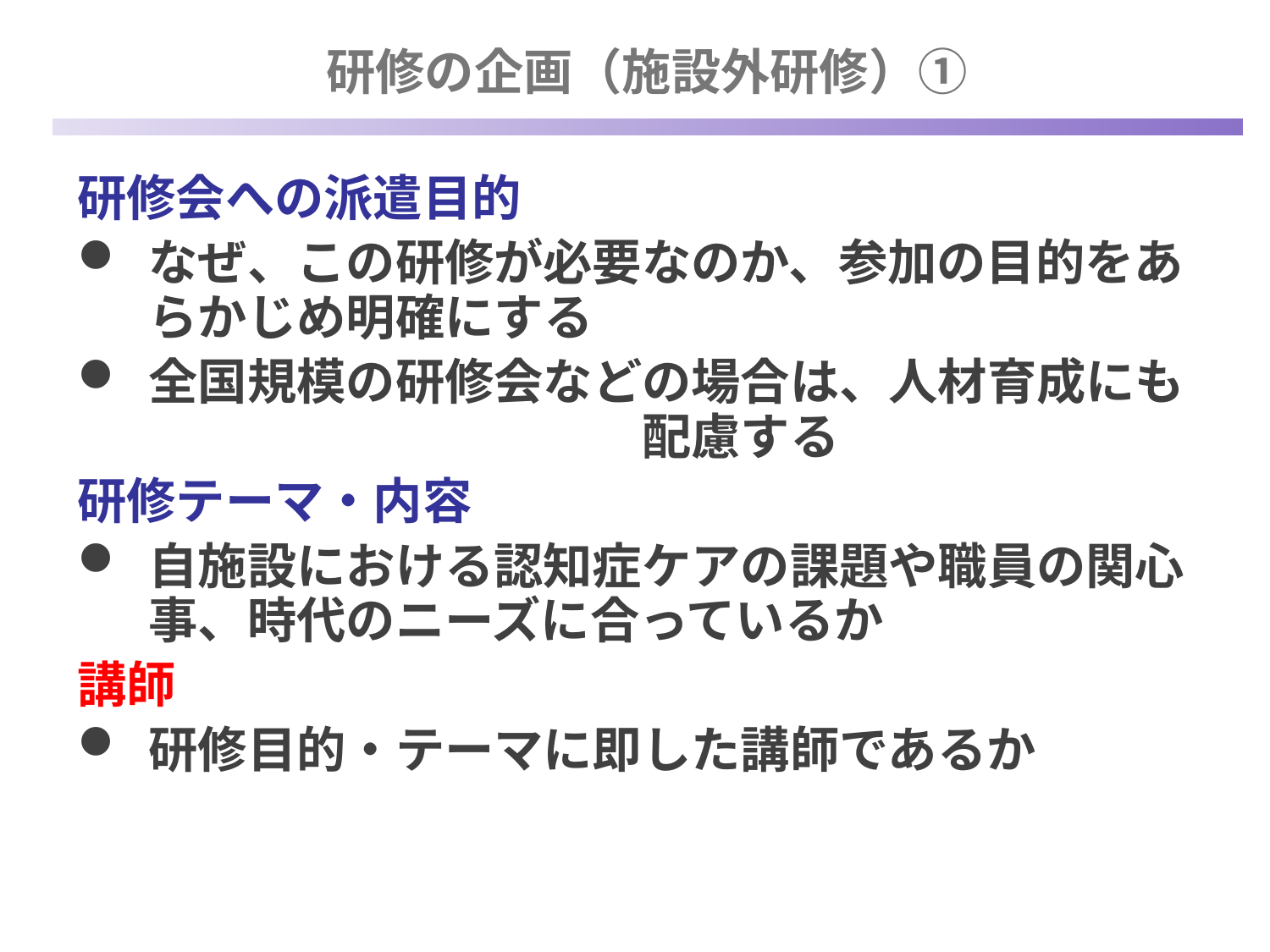

研修の企画（施設外研修）①

研修会への派遣目的
なぜ、この研修が必要なのか、参加の目的をあらかじめ明確にする
全国規模の研修会などの場合は、人材育成にも　　　　　　　　　　配慮する
研修テーマ・内容
自施設における認知症ケアの課題や職員の関心事、時代のニーズに合っているか
講師
研修目的・テーマに即した講師であるか